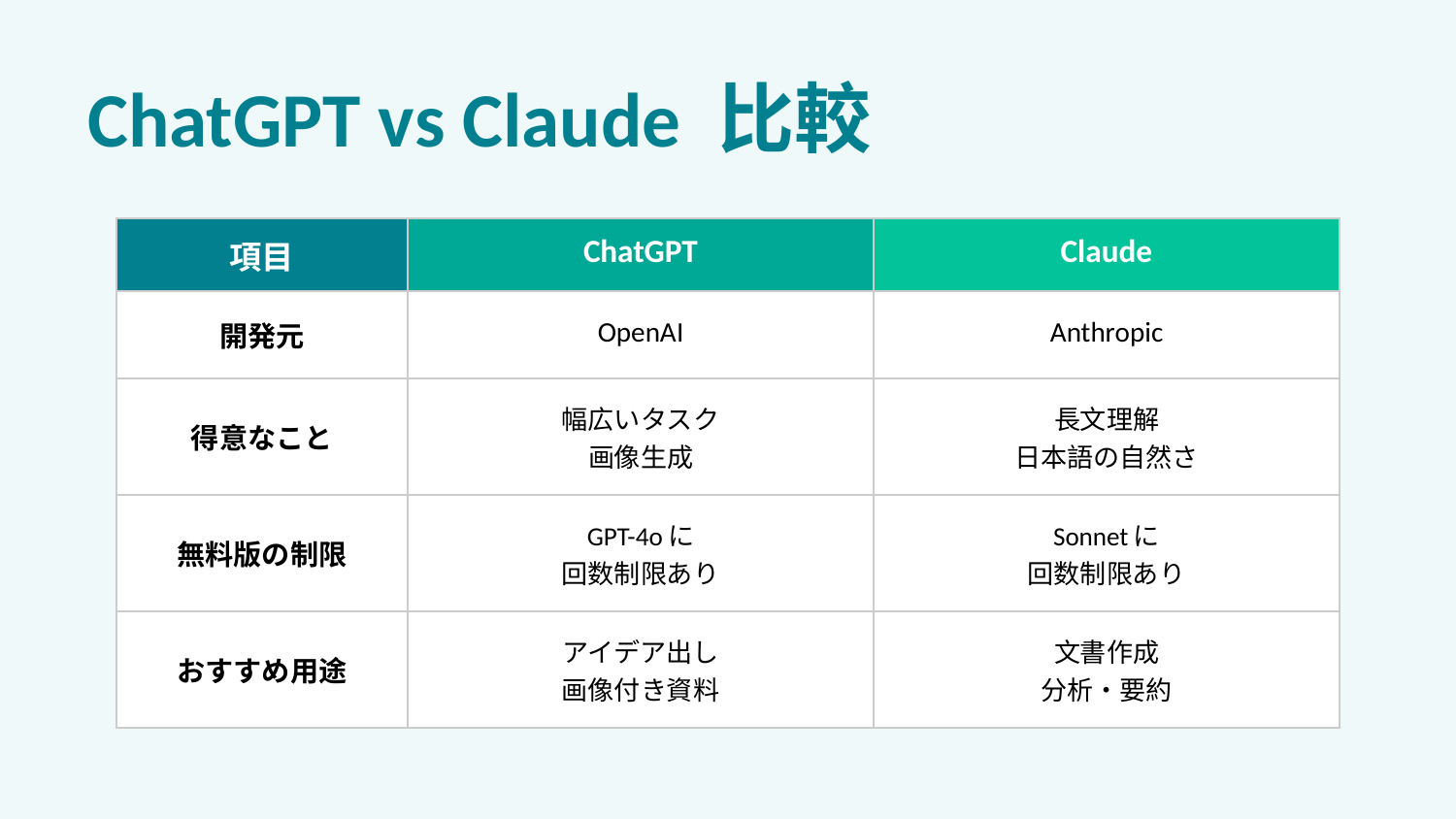

ChatGPT vs Claude 比較
| 項目 | ChatGPT | Claude |
| --- | --- | --- |
| 開発元 | OpenAI | Anthropic |
| 得意なこと | 幅広いタスク 画像生成 | 長文理解 日本語の自然さ |
| 無料版の制限 | GPT-4oに 回数制限あり | Sonnetに 回数制限あり |
| おすすめ用途 | アイデア出し 画像付き資料 | 文書作成 分析・要約 |